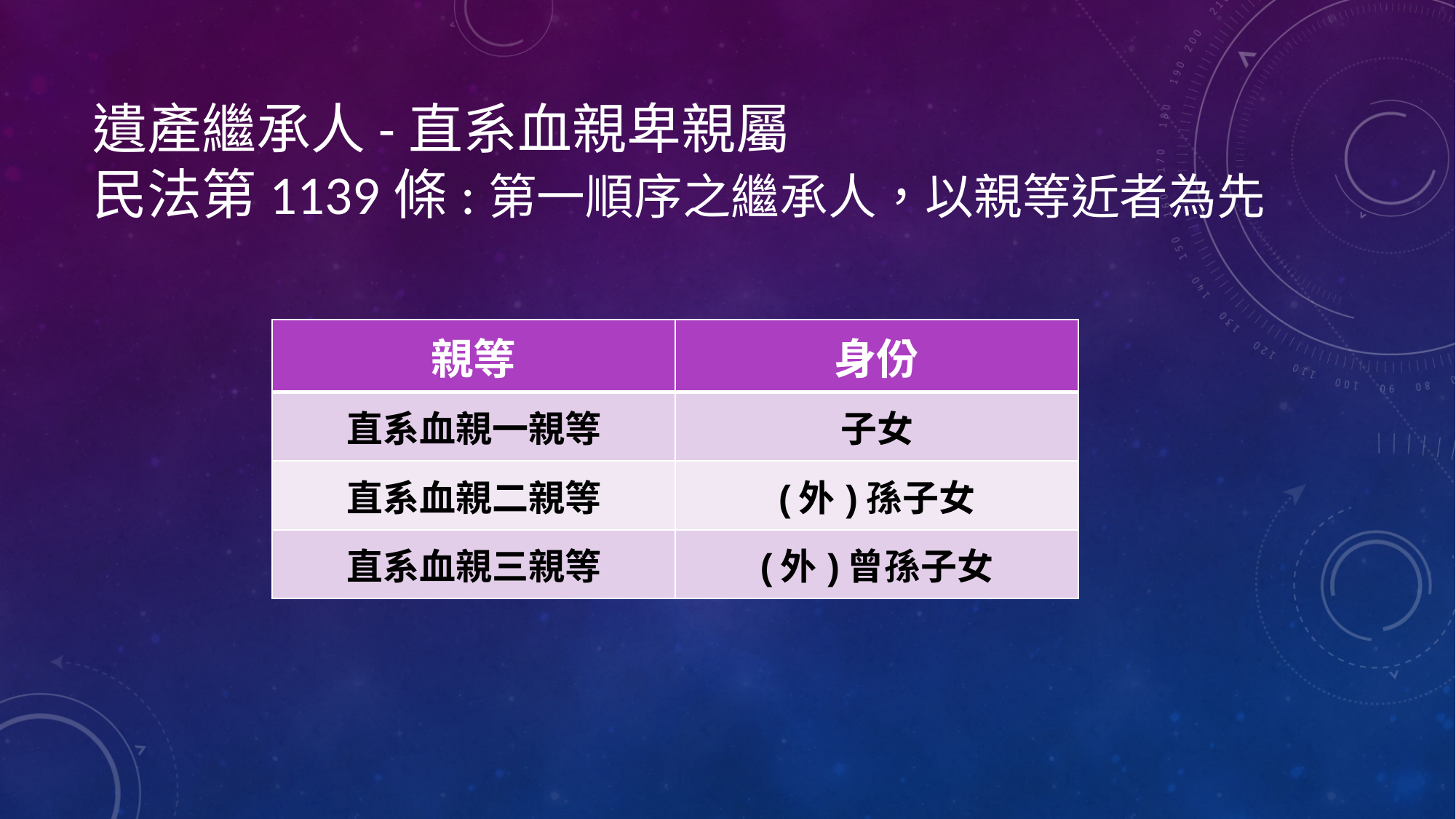

遺產繼承人-直系血親卑親屬
民法第1139條:第一順序之繼承人，以親等近者為先
| 親等 | 身份 |
| --- | --- |
| 直系血親一親等 | 子女 |
| 直系血親二親等 | (外)孫子女 |
| 直系血親三親等 | (外)曾孫子女 |